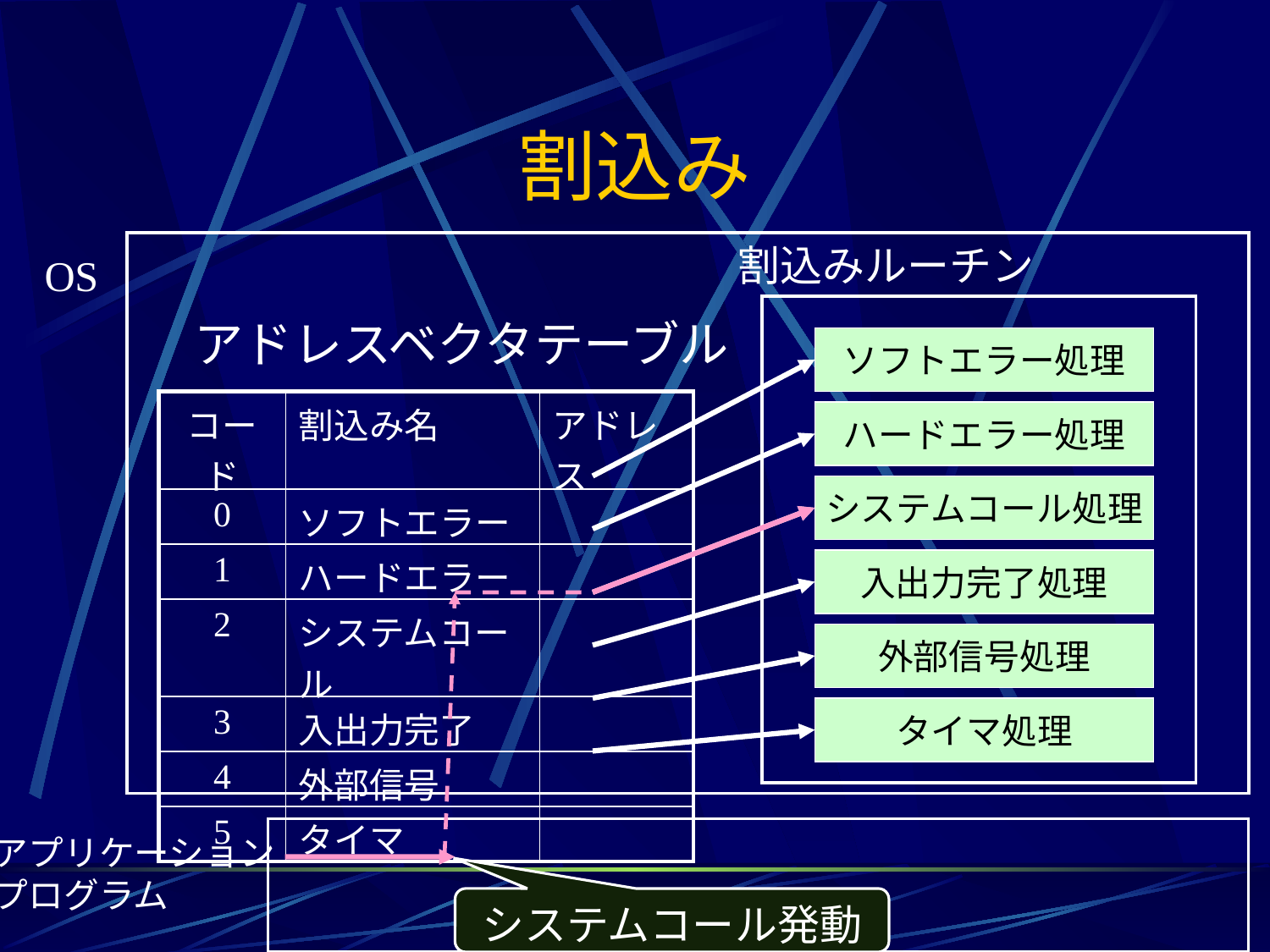

# 割込み

割込みルーチン
OS

アドレスベクタテーブル
ソフトエラー処理

| コード | 割込み名 | アドレス |
| --- | --- | --- |
| 0 | ソフトエラー |  |
| 1 | ハードエラー |  |
| 2 | システムコール |  |
| 3 | 入出力完了 |  |
| 4 | 外部信号 |  |
| 5 | タイマ |  |
ハードエラー処理
システムコール処理

入出力完了処理

外部信号処理
タイマ処理

アプリケーション
プログラム

システムコール発動